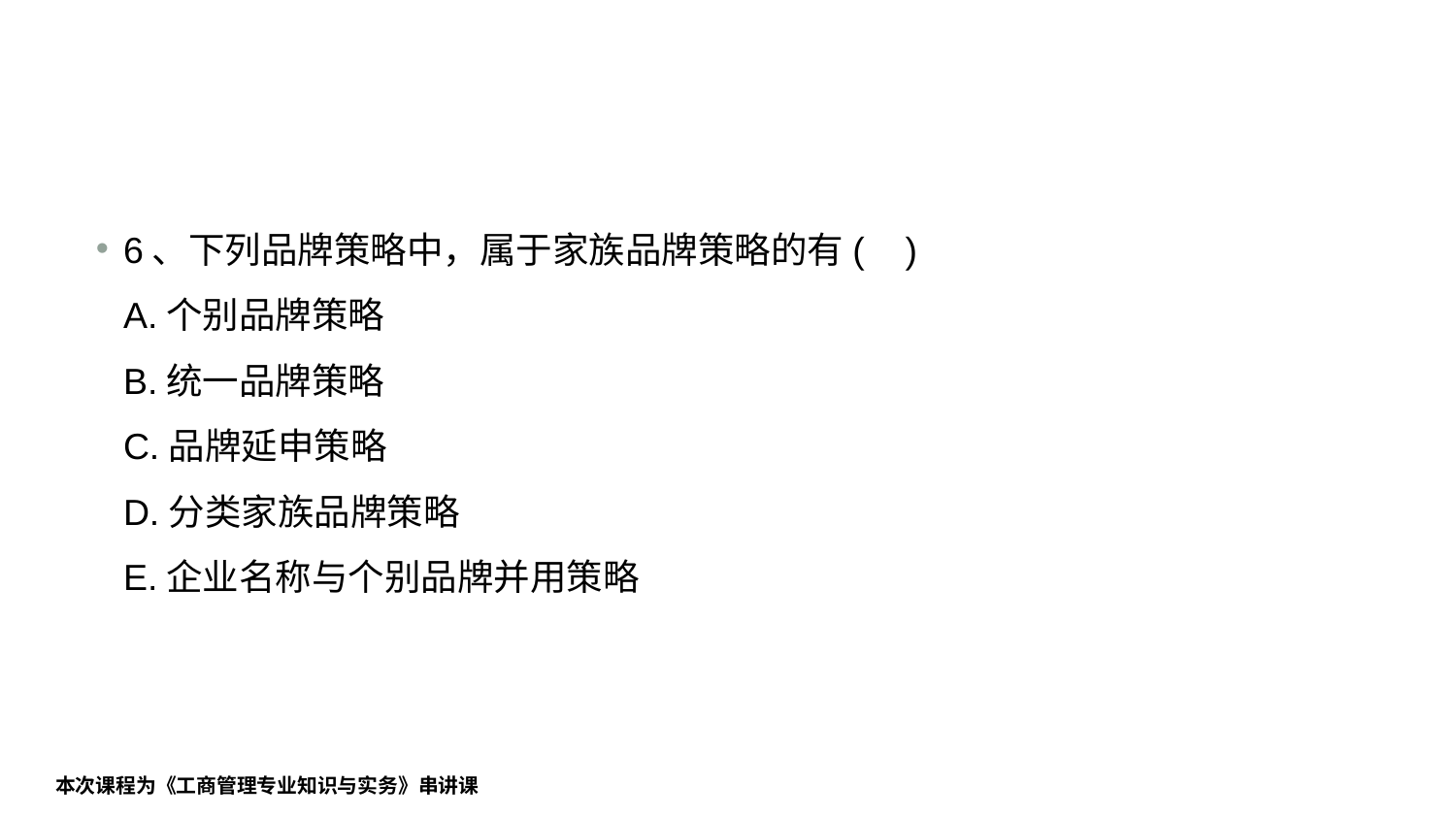

#

6、下列品牌策略中，属于家族品牌策略的有(    )
A.个别品牌策略
B.统一品牌策略
C.品牌延申策略
D.分类家族品牌策略
E.企业名称与个别品牌并用策略